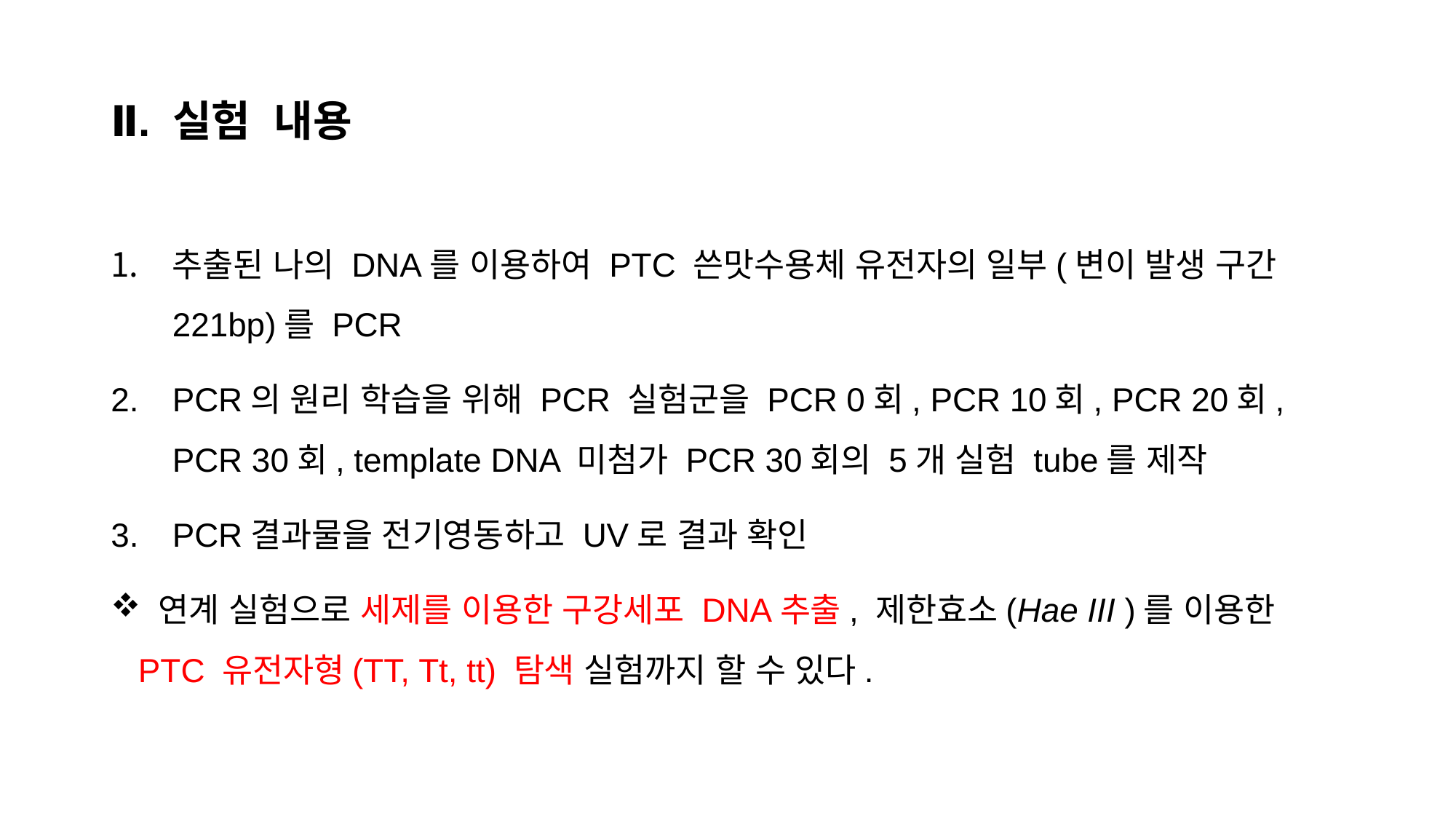

# Ⅱ. 실험  내용
추출된 나의 DNA를 이용하여 PTC 쓴맛수용체 유전자의 일부(변이 발생 구간 221bp)를 PCR
PCR의 원리 학습을 위해 PCR 실험군을 PCR 0회, PCR 10회, PCR 20회, PCR 30회, template DNA 미첨가 PCR 30회의 5개 실험 tube를 제작
PCR결과물을 전기영동하고 UV로 결과 확인
 연계 실험으로 세제를 이용한 구강세포 DNA추출, 제한효소(Hae III )를 이용한 PTC 유전자형(TT, Tt, tt) 탐색 실험까지 할 수 있다.